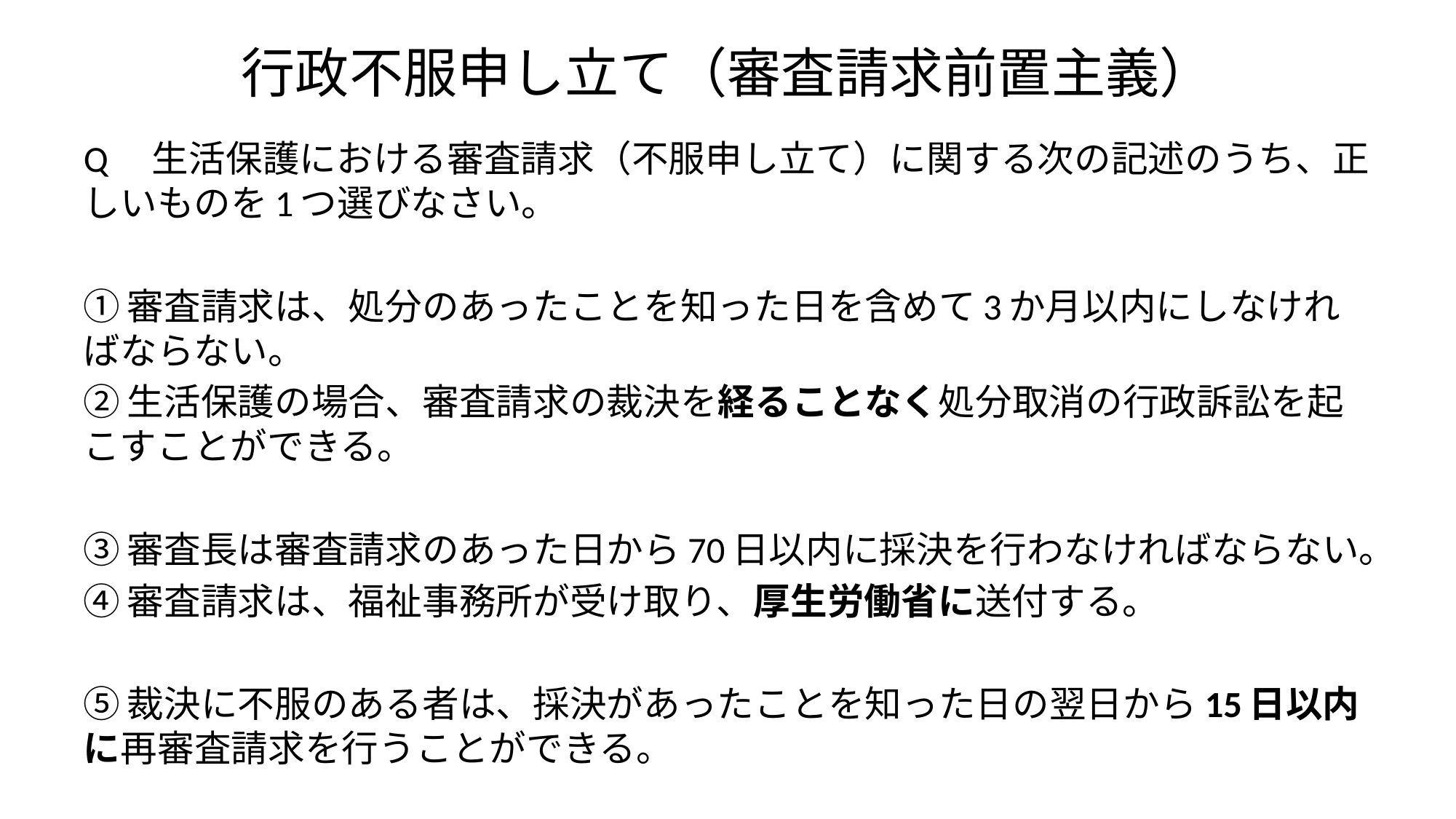

# 行政不服申し立て（審査請求前置主義）
Q　生活保護における審査請求（不服申し立て）に関する次の記述のうち、正しいものを1つ選びなさい。

①審査請求は、処分のあったことを知った日を含めて3か月以内にしなければならない。
②生活保護の場合、審査請求の裁決を経ることなく処分取消の行政訴訟を起こすことができる。

③審査長は審査請求のあった日から70日以内に採決を行わなければならない。
④審査請求は、福祉事務所が受け取り、厚生労働省に送付する。

⑤裁決に不服のある者は、採決があったことを知った日の翌日から15日以内に再審査請求を行うことができる。